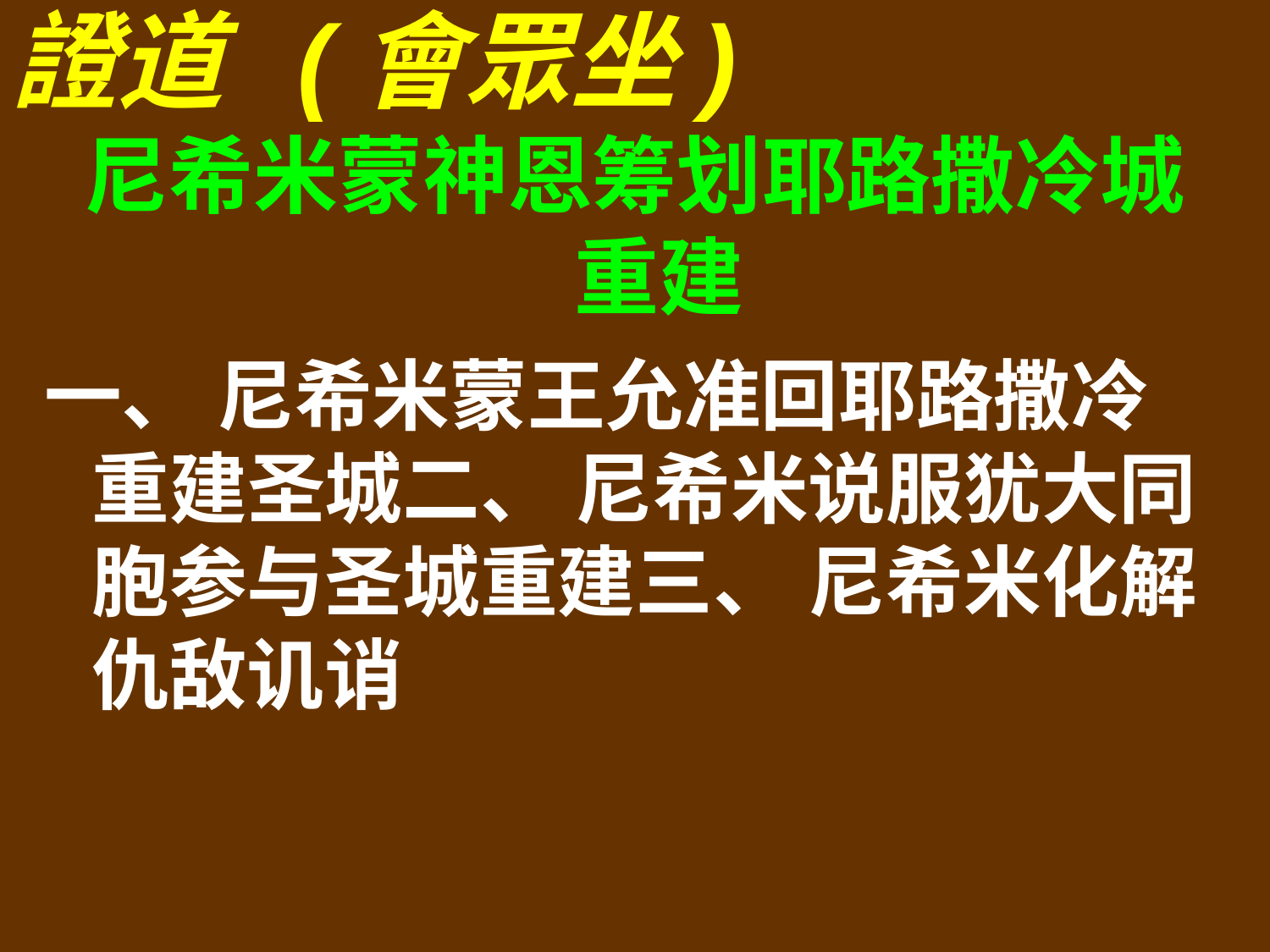

證道  (會眾坐)
尼希米蒙神恩筹划耶路撒冷城重建
一、 尼希米蒙王允准回耶路撒冷重建圣城二、 尼希米说服犹大同胞参与圣城重建三、 尼希米化解仇敌讥诮